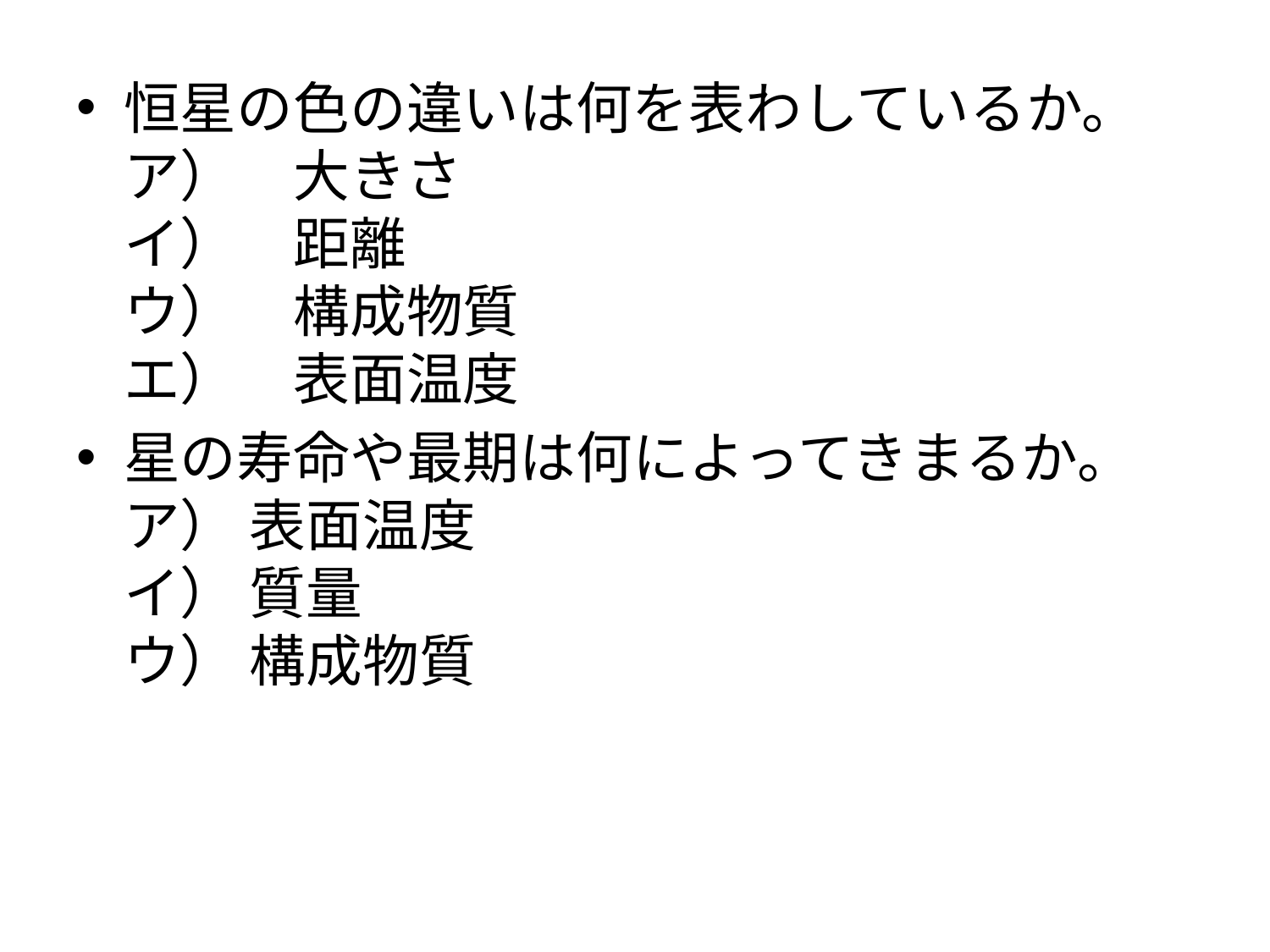

#
恒星の色の違いは何を表わしているか。
ア）　大きさ
イ）　距離
ウ）　構成物質
エ）　表面温度
星の寿命や最期は何によってきまるか。
ア） 表面温度
イ） 質量
ウ） 構成物質